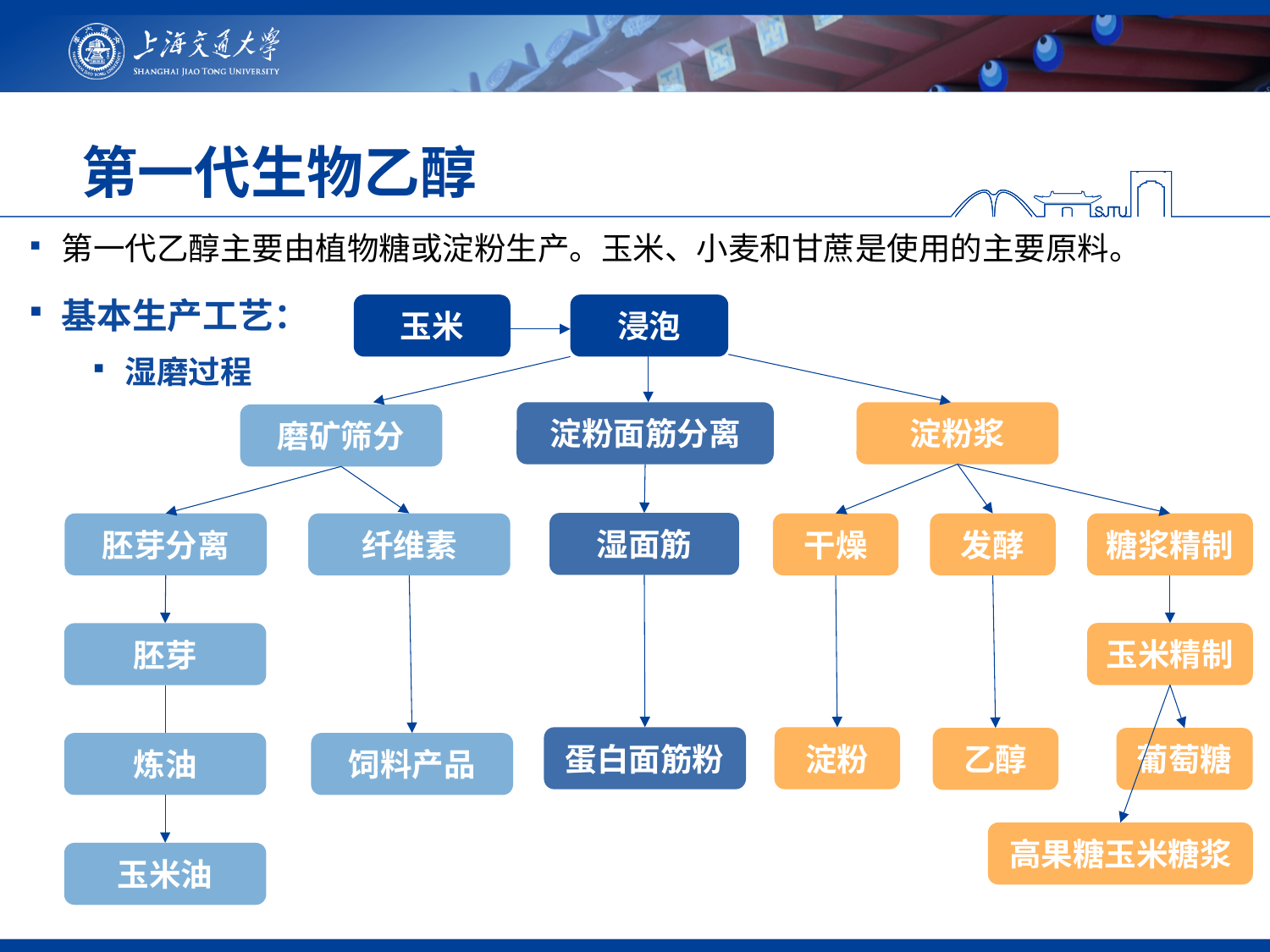

# 第一代生物乙醇
第一代乙醇主要由植物糖或淀粉生产。玉米、小麦和甘蔗是使用的主要原料。
基本生产工艺：
湿磨过程

玉米
浸泡
淀粉面筋分离
淀粉浆
磨矿筛分
湿面筋
胚芽分离
纤维素
干燥
发酵
糖浆精制
玉米精制
胚芽
蛋白面筋粉
淀粉
乙醇
葡萄糖
炼油
饲料产品
高果糖玉米糖浆
玉米油